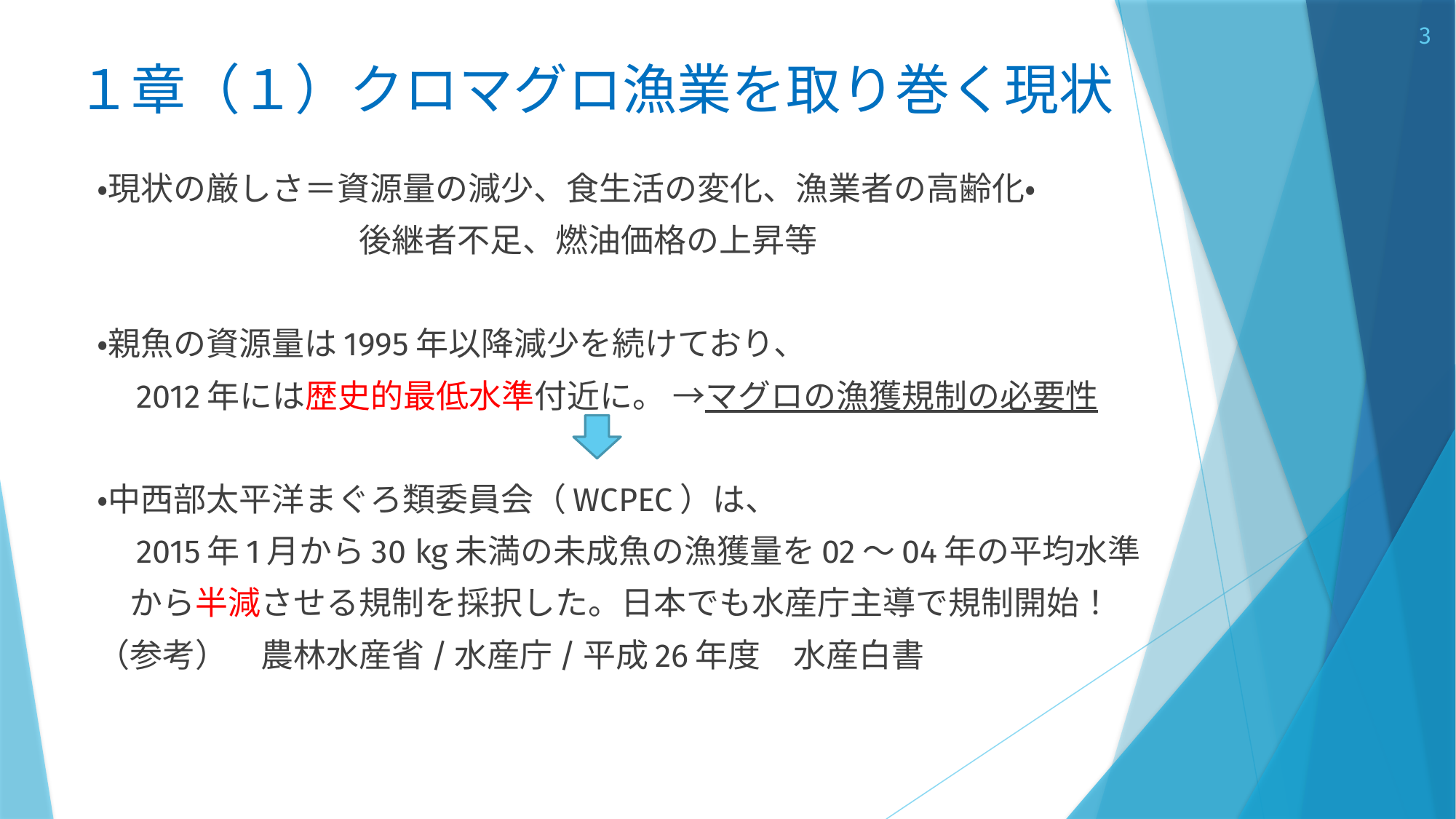

3
# １章（１）クロマグロ漁業を取り巻く現状
・現状の厳しさ＝資源量の減少、食生活の変化、漁業者の高齢化・
　　　　　　　　後継者不足、燃油価格の上昇等

・親魚の資源量は1995年以降減少を続けており、
　2012年には歴史的最低水準付近に。 →マグロの漁獲規制の必要性

・中西部太平洋まぐろ類委員会（WCPEC）は、
　2015年1月から30 kg未満の未成魚の漁獲量を02～04年の平均水準
　から半減させる規制を採択した。日本でも水産庁主導で規制開始！
（参考）　農林水産省/水産庁/平成26年度　水産白書